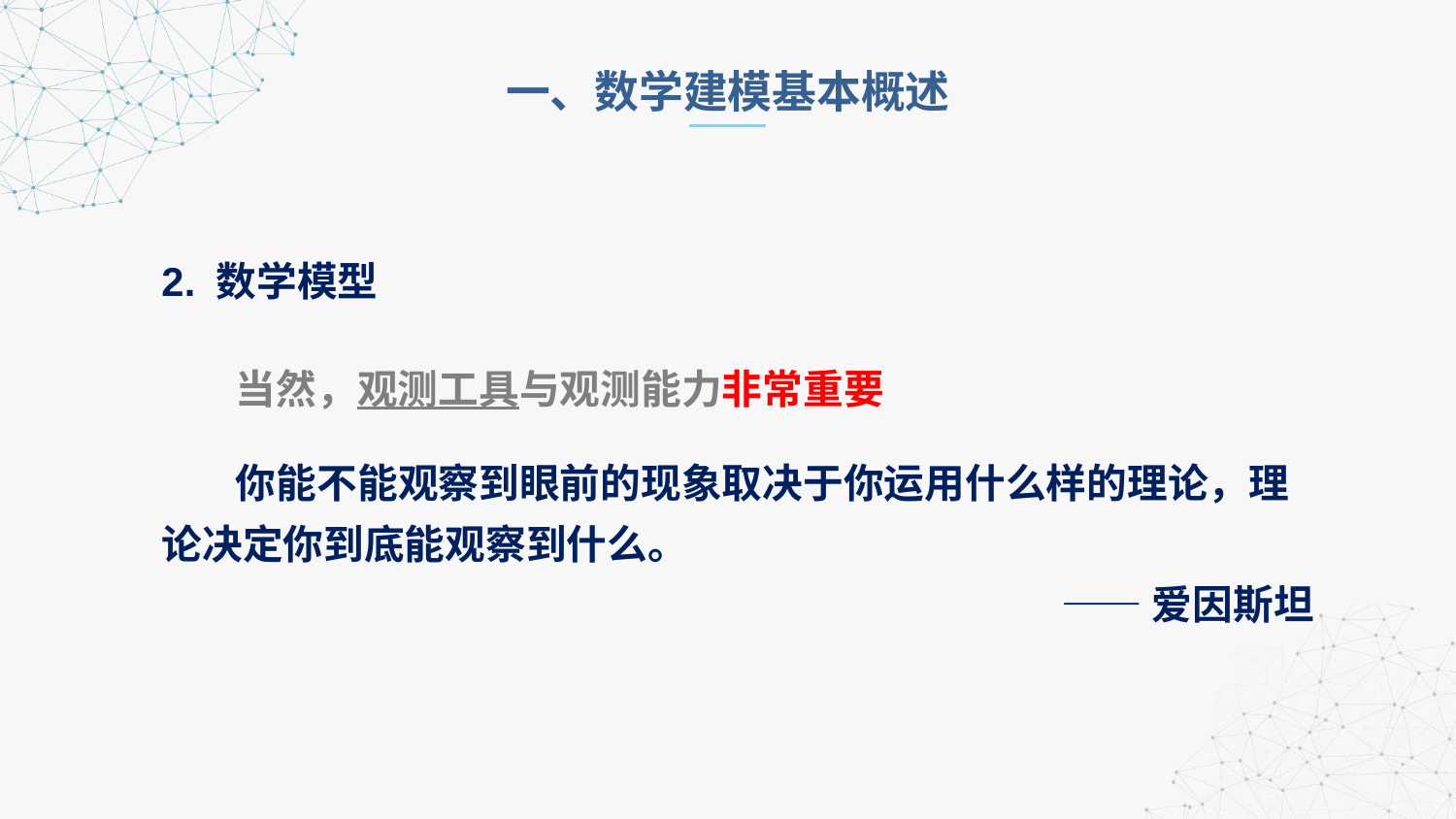

一、数学建模基本概述
2. 数学模型
       当然，观测工具与观测能力非常重要
       你能不能观察到眼前的现象取决于你运用什么样的理论，理论决定你到底能观察到什么。
——爱因斯坦